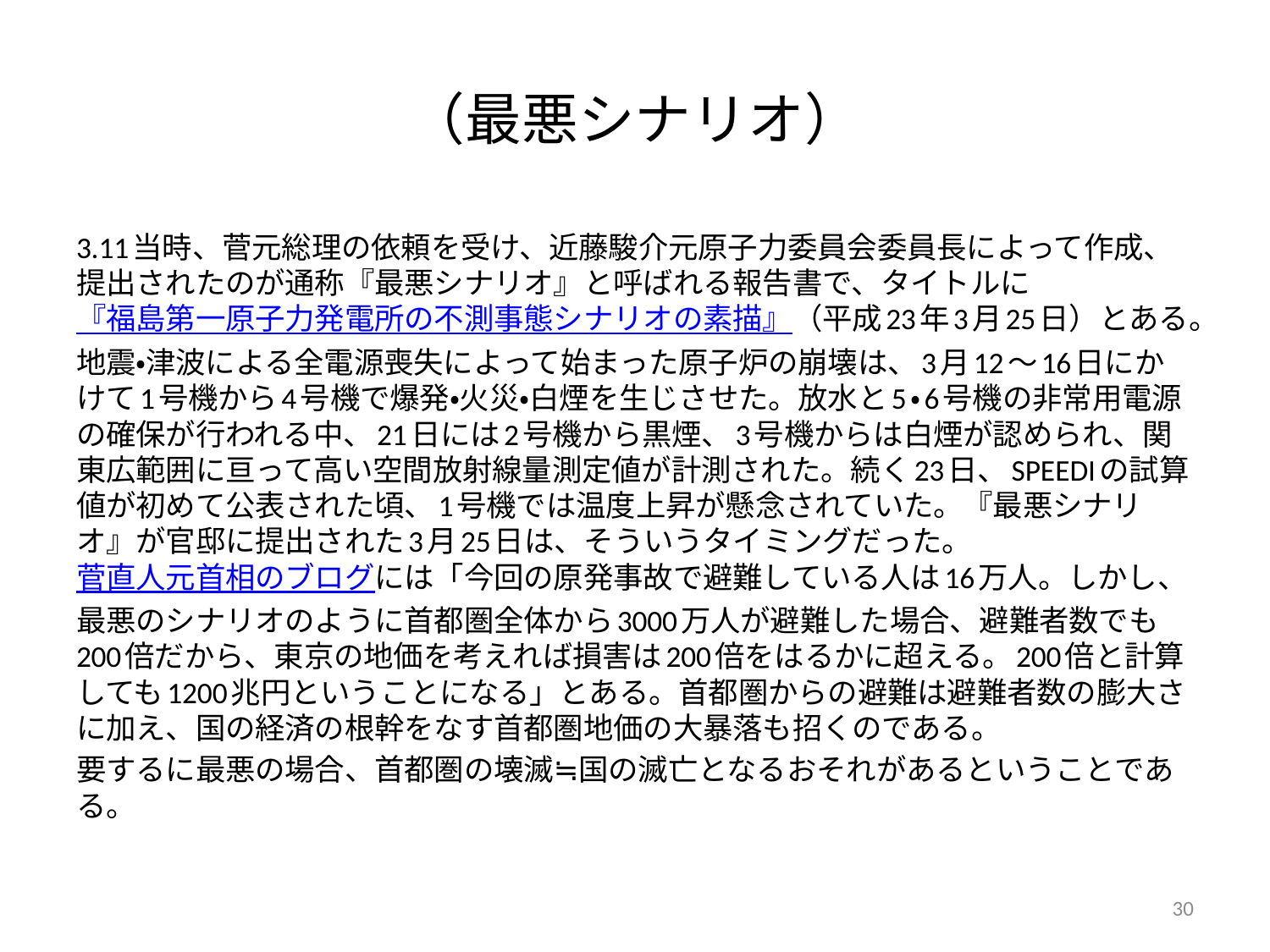

# （最悪シナリオ）
3.11当時、菅元総理の依頼を受け、近藤駿介元原子力委員会委員長によって作成、提出されたのが通称『最悪シナリオ』と呼ばれる報告書で、タイトルに『福島第一原子力発電所の不測事態シナリオの素描』（平成23年3月25日）とある。地震・津波による全電源喪失によって始まった原子炉の崩壊は、3月12～16日にかけて1号機から4号機で爆発・火災・白煙を生じさせた。放水と5・6号機の非常用電源の確保が行われる中、21日には2号機から黒煙、3号機からは白煙が認められ、関東広範囲に亘って高い空間放射線量測定値が計測された。続く23日、SPEEDIの試算値が初めて公表された頃、1号機では温度上昇が懸念されていた。『最悪シナリオ』が官邸に提出された3月25日は、そういうタイミングだった。菅直人元首相のブログには「今回の原発事故で避難している人は16万人。しかし、最悪のシナリオのように首都圏全体から3000万人が避難した場合、避難者数でも200倍だから、東京の地価を考えれば損害は200倍をはるかに超える。200倍と計算しても1200兆円ということになる」とある。首都圏からの避難は避難者数の膨大さに加え、国の経済の根幹をなす首都圏地価の大暴落も招くのである。
要するに最悪の場合、首都圏の壊滅≒国の滅亡となるおそれがあるということである。

30